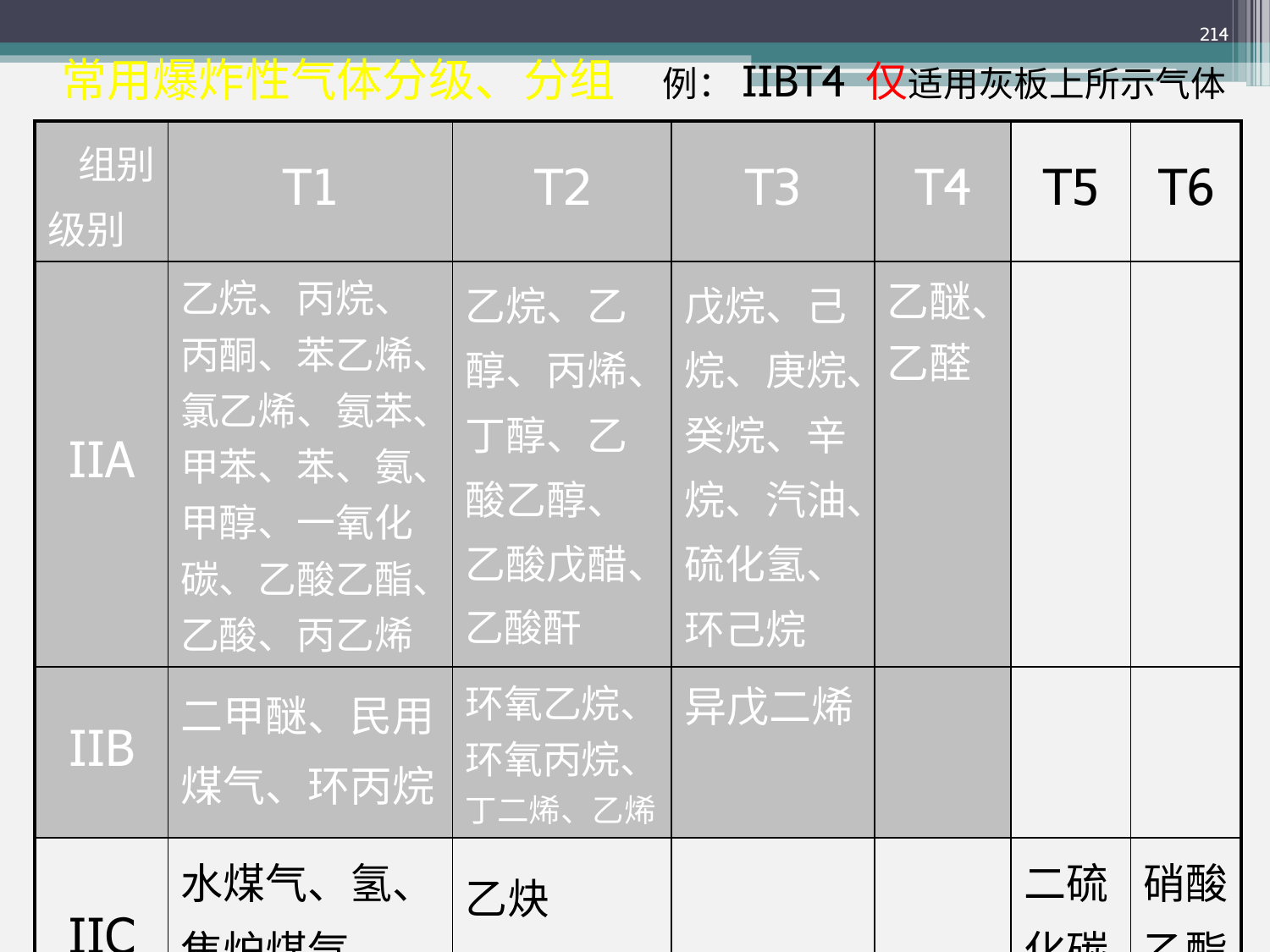

214
  常用爆炸性气体分级、分组     例：IIBT4 仅适用灰板上所示气体
| 组别 级别 | T1 | T2 | T3 | T4 | T5 | T6 |
| --- | --- | --- | --- | --- | --- | --- |
| IIA | 乙烷、丙烷、丙酮、苯乙烯、氯乙烯、氨苯、甲苯、苯、氨、甲醇、一氧化碳、乙酸乙酯、乙酸、丙乙烯 | 乙烷、乙醇、丙烯、丁醇、乙酸乙醇、乙酸戊醋、乙酸酐 | 戊烷、己烷、庚烷、癸烷、辛烷、汽油、硫化氢、环己烷 | 乙醚、乙醛 |  |  |
| IIB | 二甲醚、民用煤气、环丙烷 | 环氧乙烷、环氧丙烷、丁二烯、乙烯 | 异戊二烯 |  |  |  |
| IIC | 水煤气、氢、焦炉煤气 | 乙炔 |  |  | 二硫化碳 | 硝酸乙酯 |